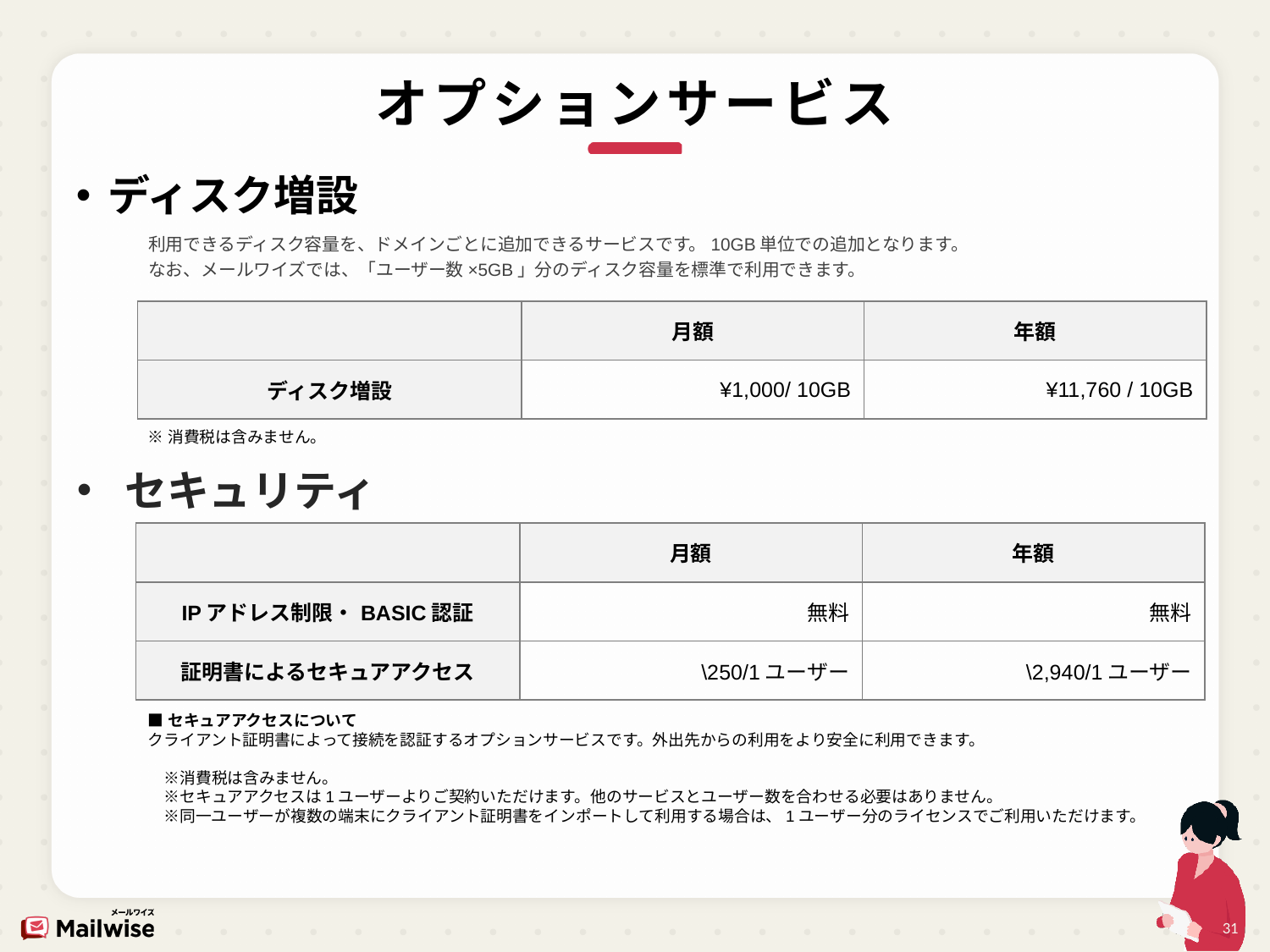

# オプションサービス
ディスク増設
利用できるディスク容量を、ドメインごとに追加できるサービスです。10GB単位での追加となります。
なお、メールワイズでは、「ユーザー数×5GB」分のディスク容量を標準で利用できます。
|  | 月額 | 年額 |
| --- | --- | --- |
| ディスク増設 | ¥1,000/ 10GB | ¥11,760 / 10GB |
※消費税は含みません。
セキュリティ
|  | 月額 | 年額 |
| --- | --- | --- |
| IPアドレス制限・BASIC認証 | 無料 | 無料 |
| 証明書によるセキュアアクセス | \250/1ユーザー | \2,940/1ユーザー |
■セキュアアクセスについて
クライアント証明書によって接続を認証するオプションサービスです。外出先からの利用をより安全に利用できます。

　※消費税は含みません。
　※セキュアアクセスは1ユーザーよりご契約いただけます。他のサービスとユーザー数を合わせる必要はありません。
　※同一ユーザーが複数の端末にクライアント証明書をインポートして利用する場合は、1ユーザー分のライセンスでご利用いただけます。
31